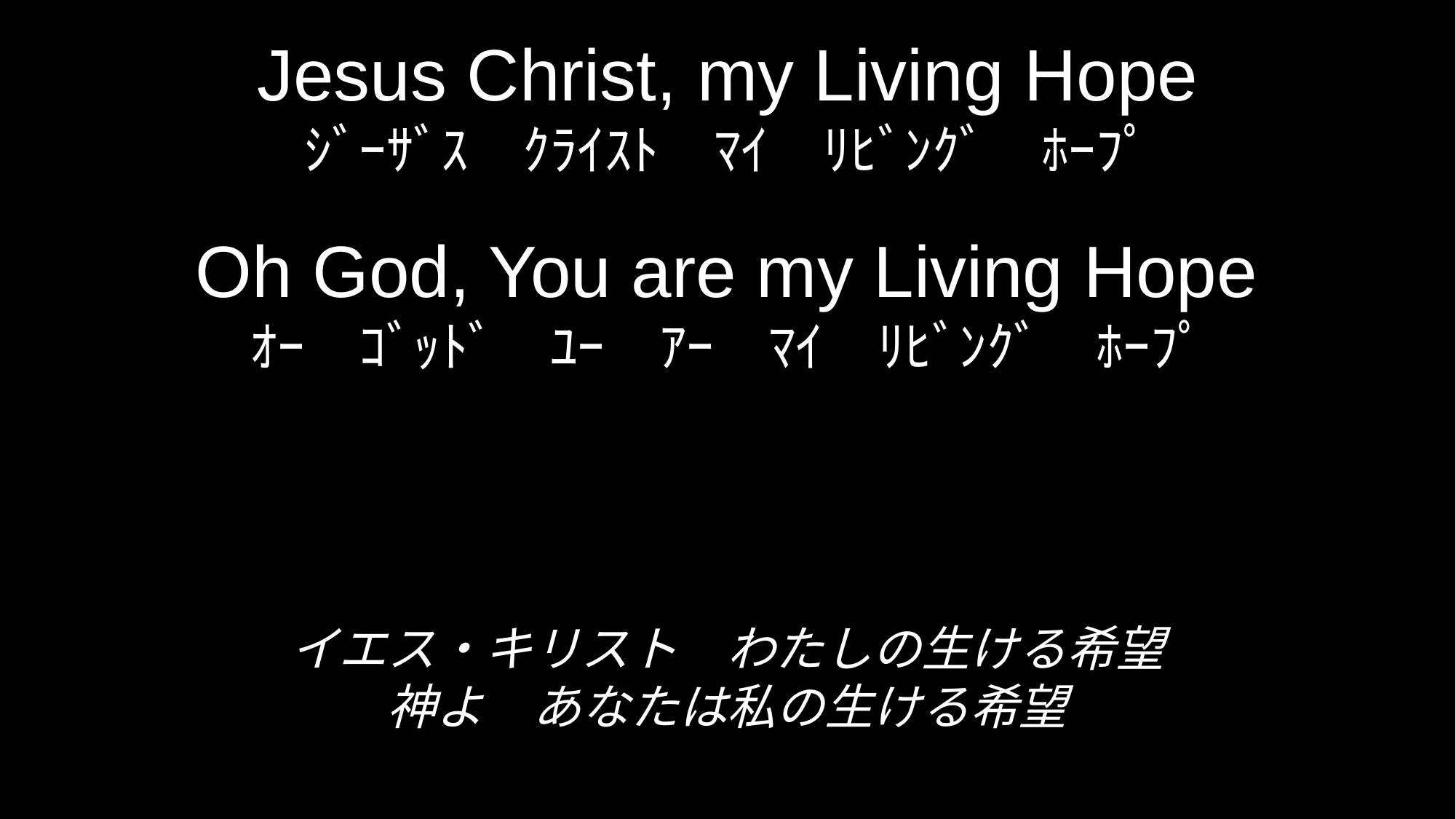

Jesus Christ, my Living Hope
ｼﾞｰｻﾞｽ　ｸﾗｲｽﾄ　ﾏｲ　ﾘﾋﾞﾝｸﾞ　ﾎｰﾌﾟ

 Oh God, You are my Living Hope
ｵｰ　ｺﾞｯﾄﾞ　ﾕｰ　ｱｰ　ﾏｲ　ﾘﾋﾞﾝｸﾞ　ﾎｰﾌﾟ
イエス・キリスト　わたしの生ける希望
神よ　あなたは私の生ける希望